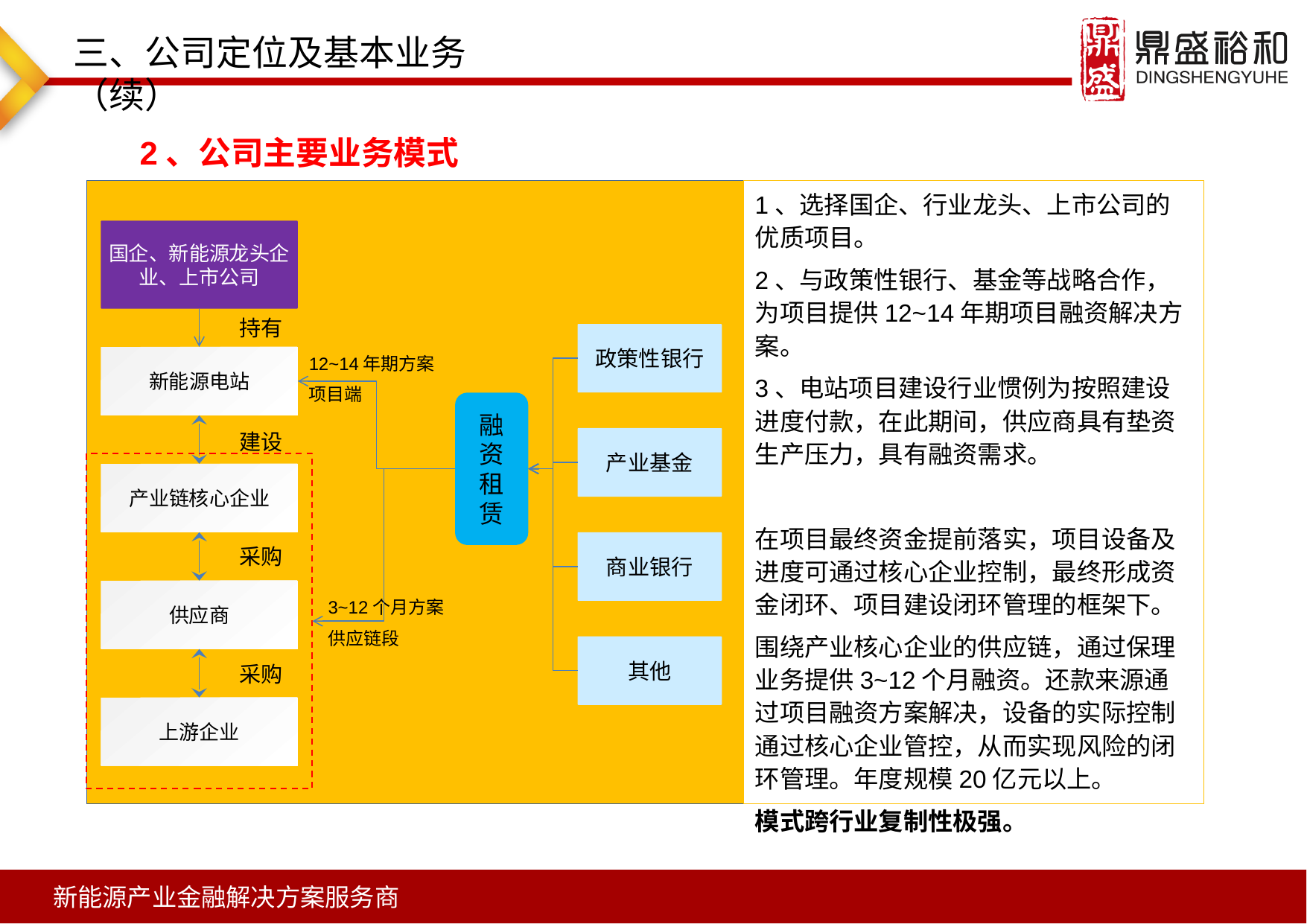

三、公司定位及基本业务（续）

2、公司主要业务模式

1、选择国企、行业龙头、上市公司的优质项目。
2、与政策性银行、基金等战略合作，为项目提供12~14年期项目融资解决方案。
3、电站项目建设行业惯例为按照建设进度付款，在此期间，供应商具有垫资生产压力，具有融资需求。

在项目最终资金提前落实，项目设备及进度可通过核心企业控制，最终形成资金闭环、项目建设闭环管理的框架下。
围绕产业核心企业的供应链，通过保理业务提供3~12个月融资。还款来源通过项目融资方案解决，设备的实际控制通过核心企业管控，从而实现风险的闭环管理。年度规模20亿元以上。
模式跨行业复制性极强。

国企、新能源龙头企业、上市公司
持有
政策性银行
新能源电站
12~14年期方案
项目端
融资租赁
建设
产业基金

产业链核心企业
商业银行
采购
供应商
3~12个月方案
供应链段
其他
采购
上游企业